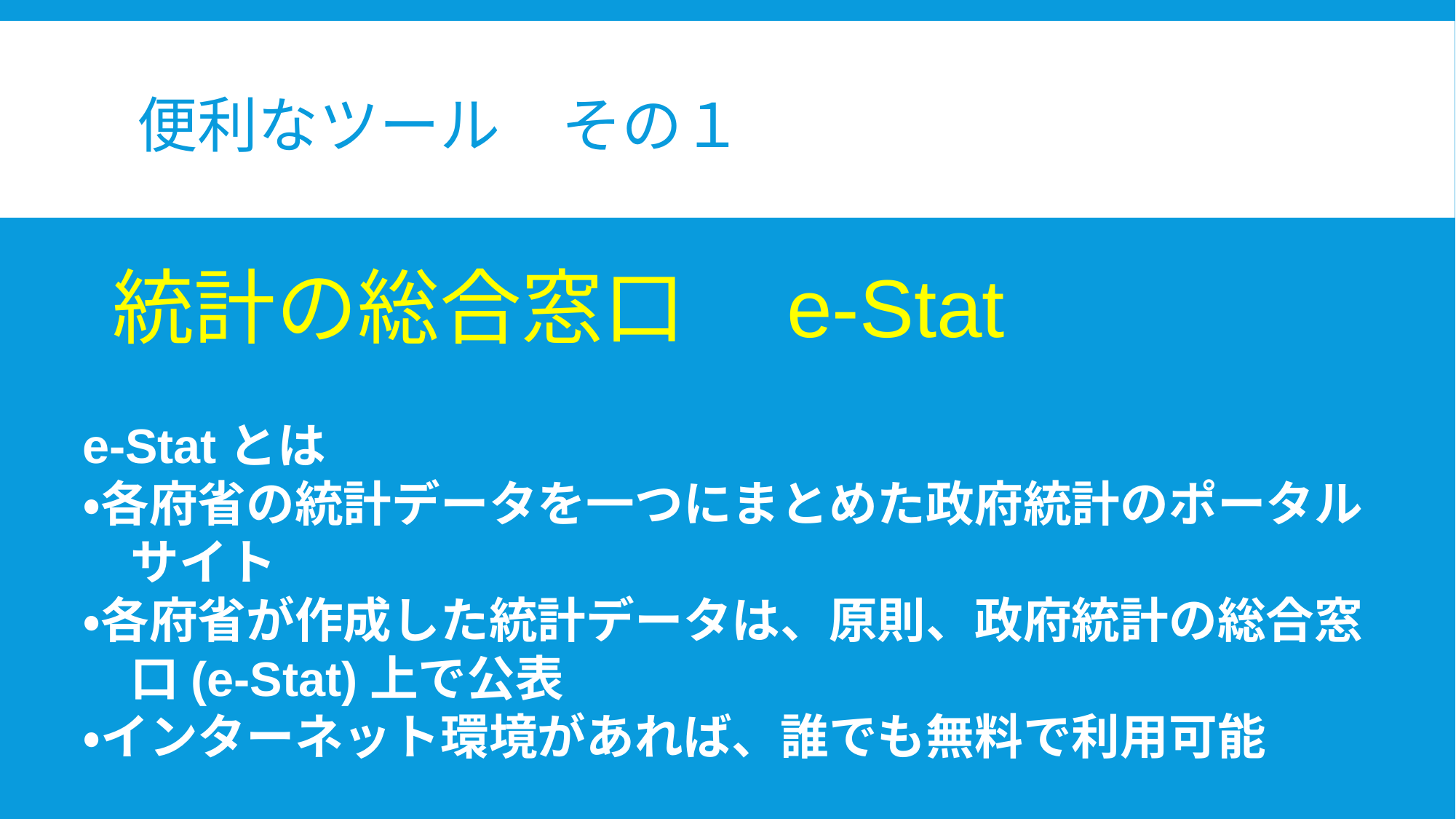

# 便利なツール　その１
統計の総合窓口　e-Stat
e-Statとは
・各府省の統計データを一つにまとめた政府統計のポータル
　サイト
・各府省が作成した統計データは、原則、政府統計の総合窓
　口(e-Stat)上で公表
・インターネット環境があれば、誰でも無料で利用可能